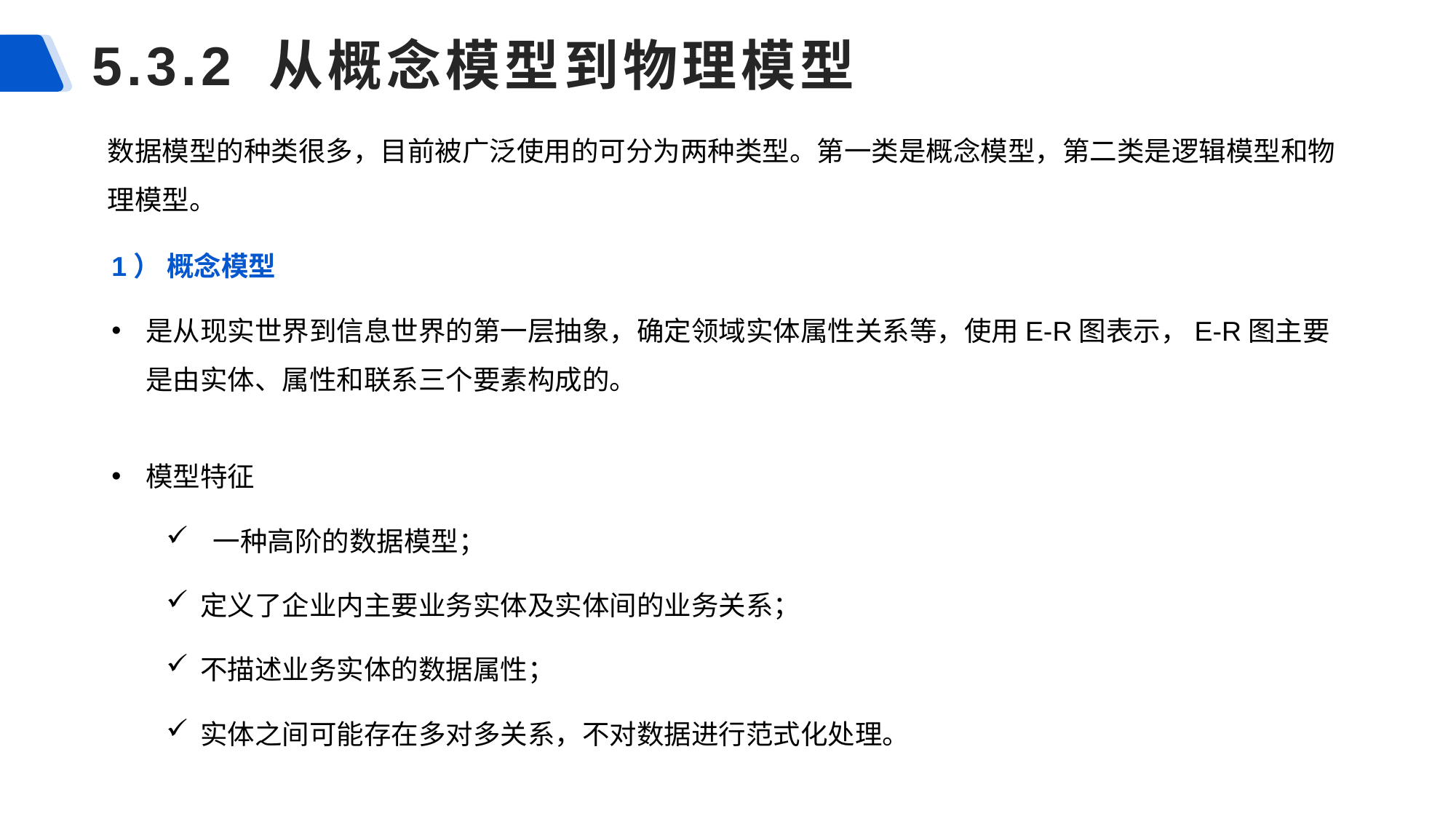

# 5.3.2 从概念模型到物理模型
数据模型的种类很多，目前被广泛使用的可分为两种类型。第一类是概念模型，第二类是逻辑模型和物理模型。
1） 概念模型
是从现实世界到信息世界的第一层抽象，确定领域实体属性关系等，使用E-R图表示，E-R图主要是由实体、属性和联系三个要素构成的。

模型特征
 一种高阶的数据模型；
定义了企业内主要业务实体及实体间的业务关系；
不描述业务实体的数据属性；
实体之间可能存在多对多关系，不对数据进行范式化处理。